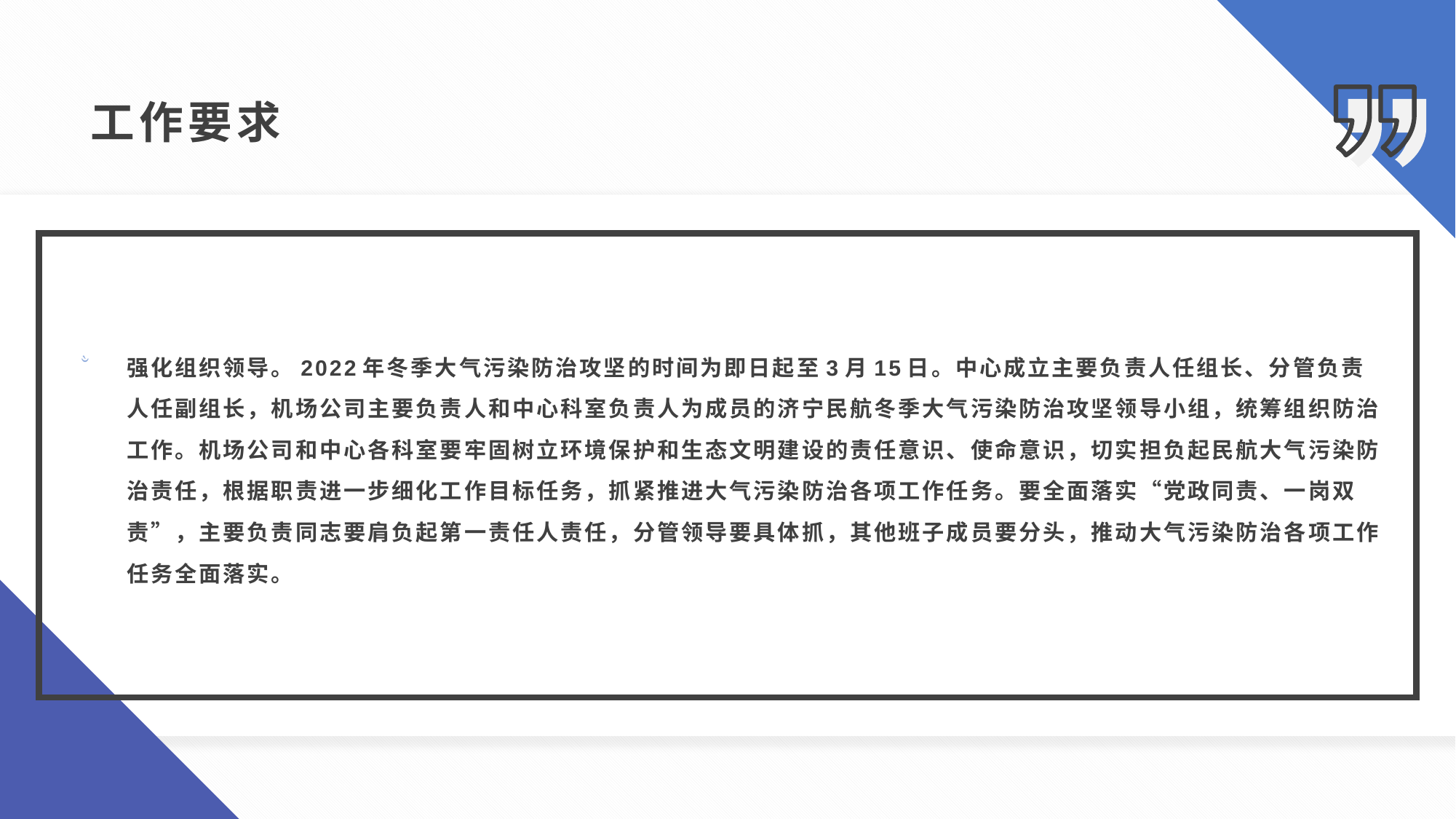

工作要求

强化组织领导。2022年冬季大气污染防治攻坚的时间为即日起至3月15日。中心成立主要负责人任组长、分管负责人任副组长，机场公司主要负责人和中心科室负责人为成员的济宁民航冬季大气污染防治攻坚领导小组，统筹组织防治工作。机场公司和中心各科室要牢固树立环境保护和生态文明建设的责任意识、使命意识，切实担负起民航大气污染防治责任，根据职责进一步细化工作目标任务，抓紧推进大气污染防治各项工作任务。要全面落实“党政同责、一岗双责”，主要负责同志要肩负起第一责任人责任，分管领导要具体抓，其他班子成员要分头，推动大气污染防治各项工作任务全面落实。